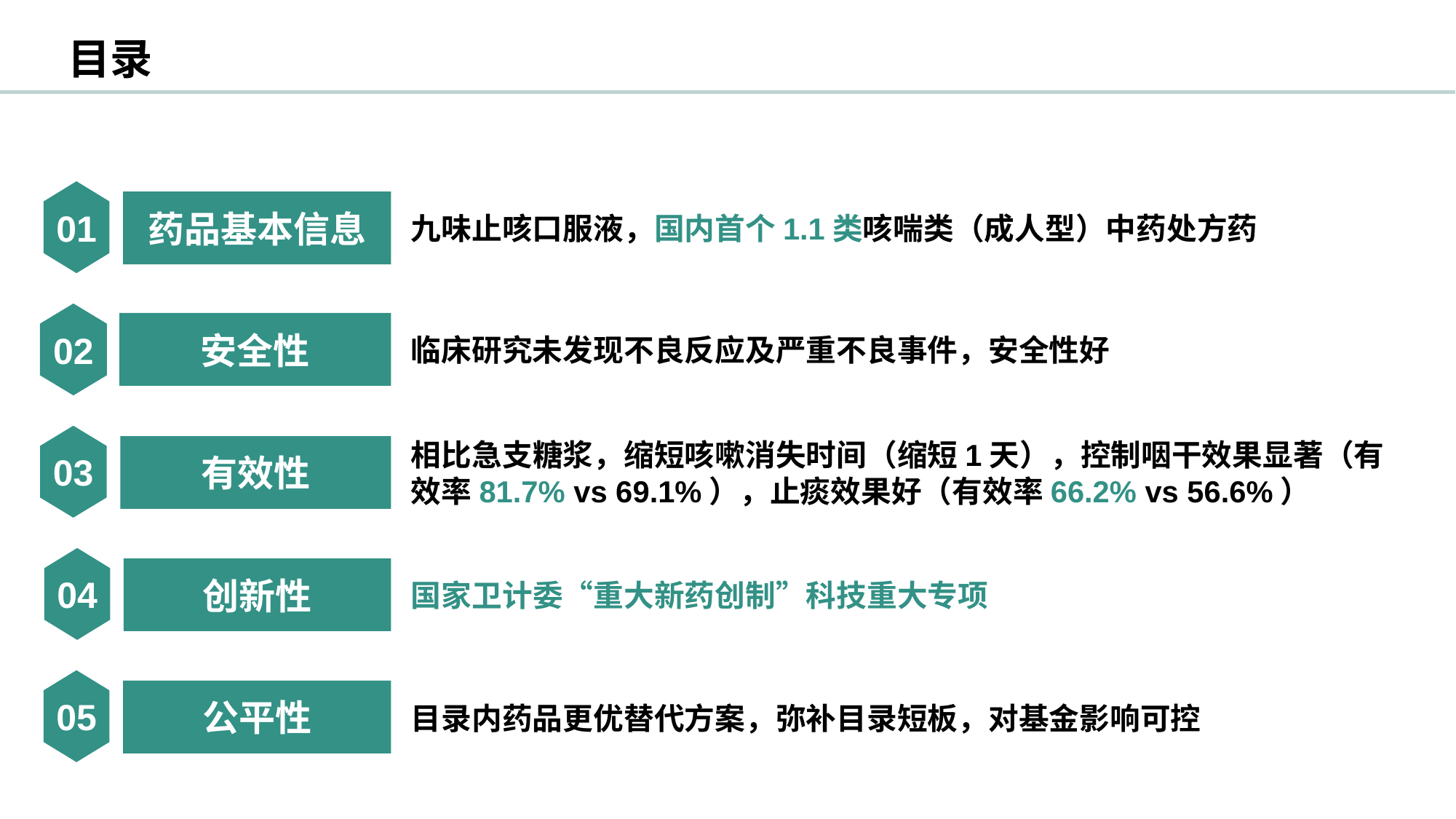

目录
01
药品基本信息
九味止咳口服液，国内首个1.1类咳喘类（成人型）中药处方药
02
安全性
临床研究未发现不良反应及严重不良事件，安全性好
03
有效性
相比急支糖浆，缩短咳嗽消失时间（缩短1天），控制咽干效果显著（有效率81.7% vs 69.1%），止痰效果好（有效率66.2% vs 56.6%）
04
创新性
国家卫计委“重大新药创制”科技重大专项
05
公平性
目录内药品更优替代方案，弥补目录短板，对基金影响可控